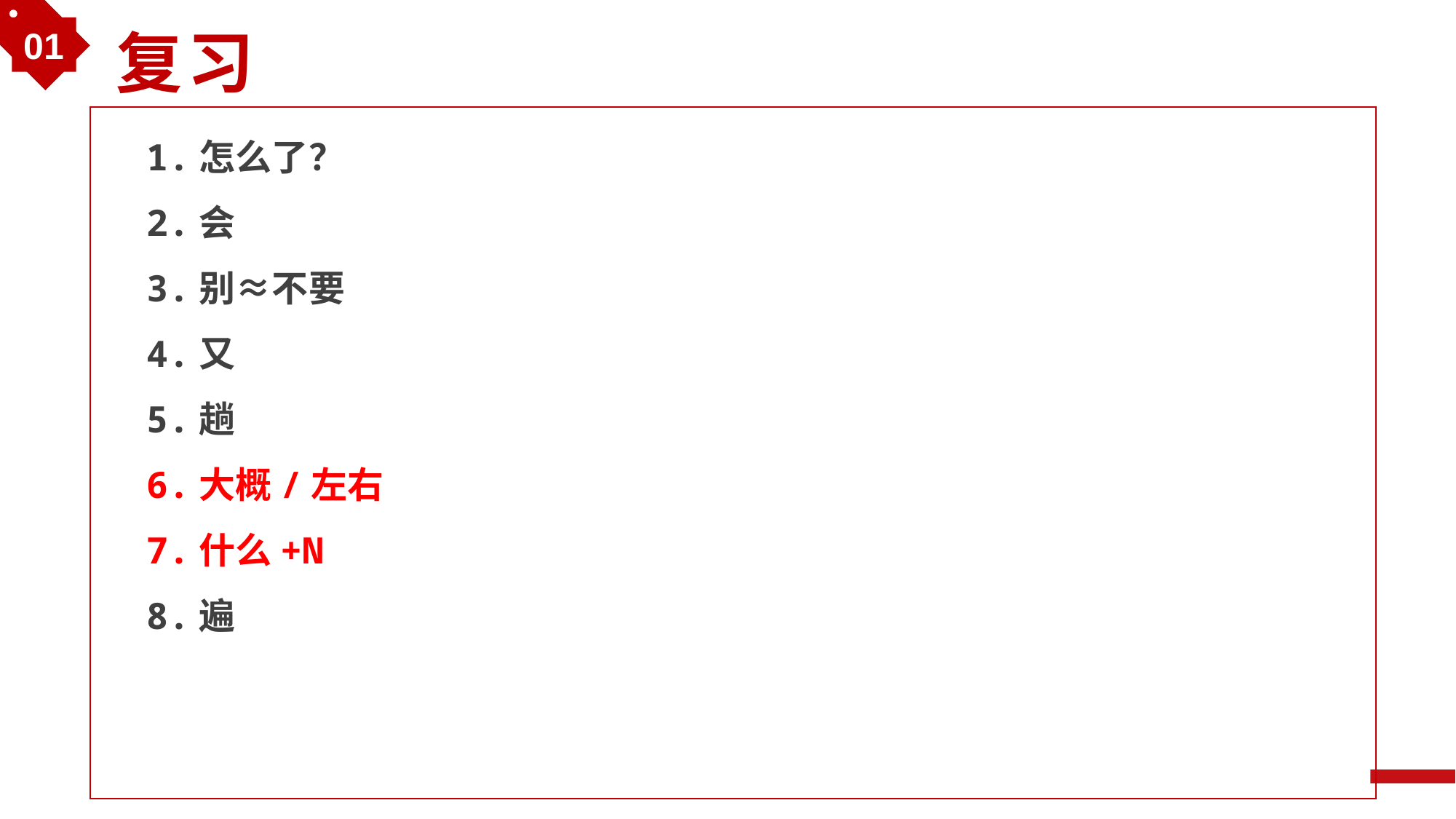

01
复习

1.怎么了？
2.会
3.别≈不要
4.又
5.趟
6.大概/左右
7.什么+N
8.遍